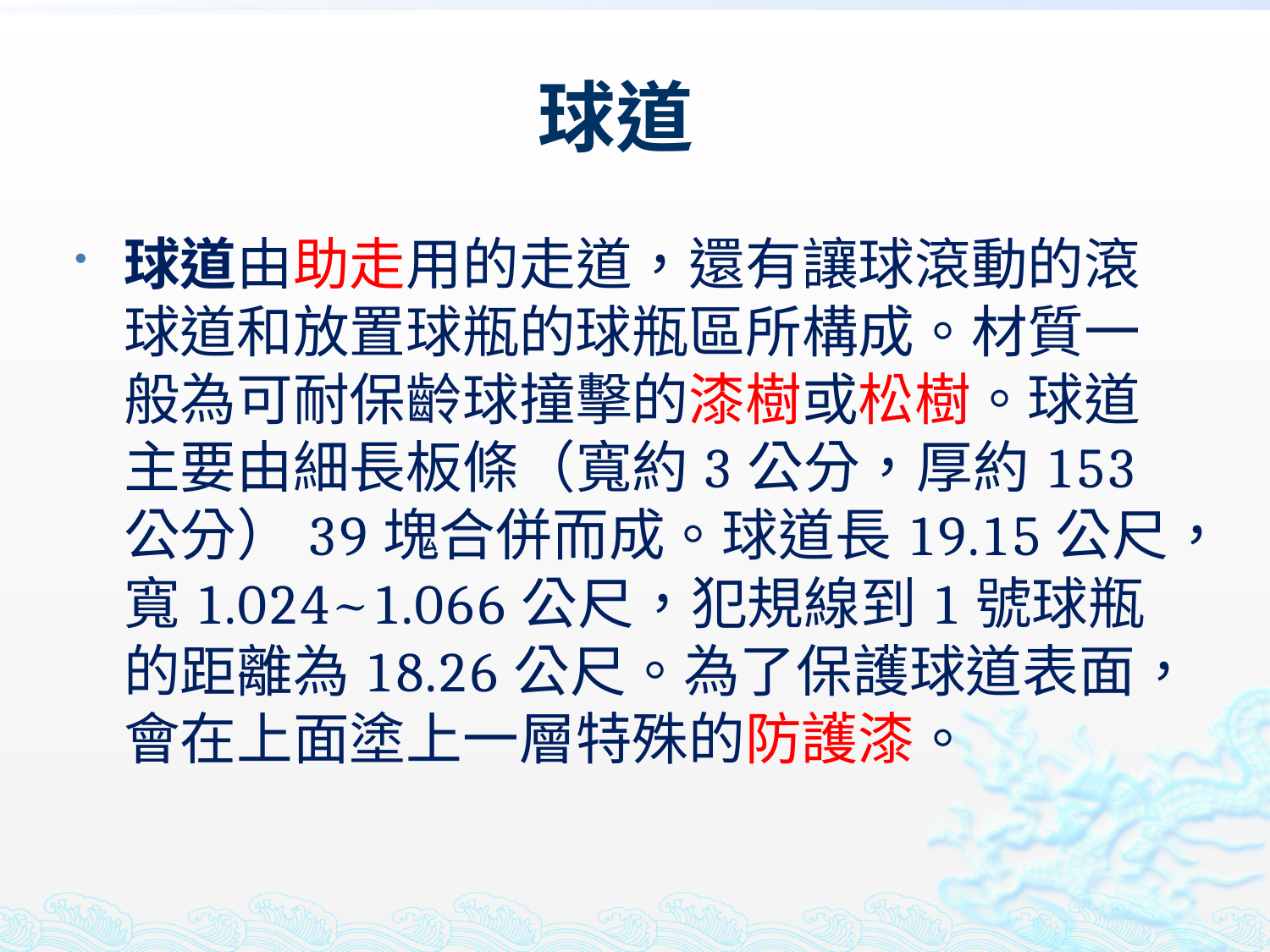

# 球道
球道由助走用的走道，還有讓球滾動的滾球道和放置球瓶的球瓶區所構成。材質一般為可耐保齡球撞擊的漆樹或松樹。球道主要由細長板條（寬約3公分，厚約153公分）39塊合併而成。球道長19.15公尺，寬1.024~1.066公尺，犯規線到1號球瓶的距離為18.26公尺。為了保護球道表面，會在上面塗上一層特殊的防護漆。